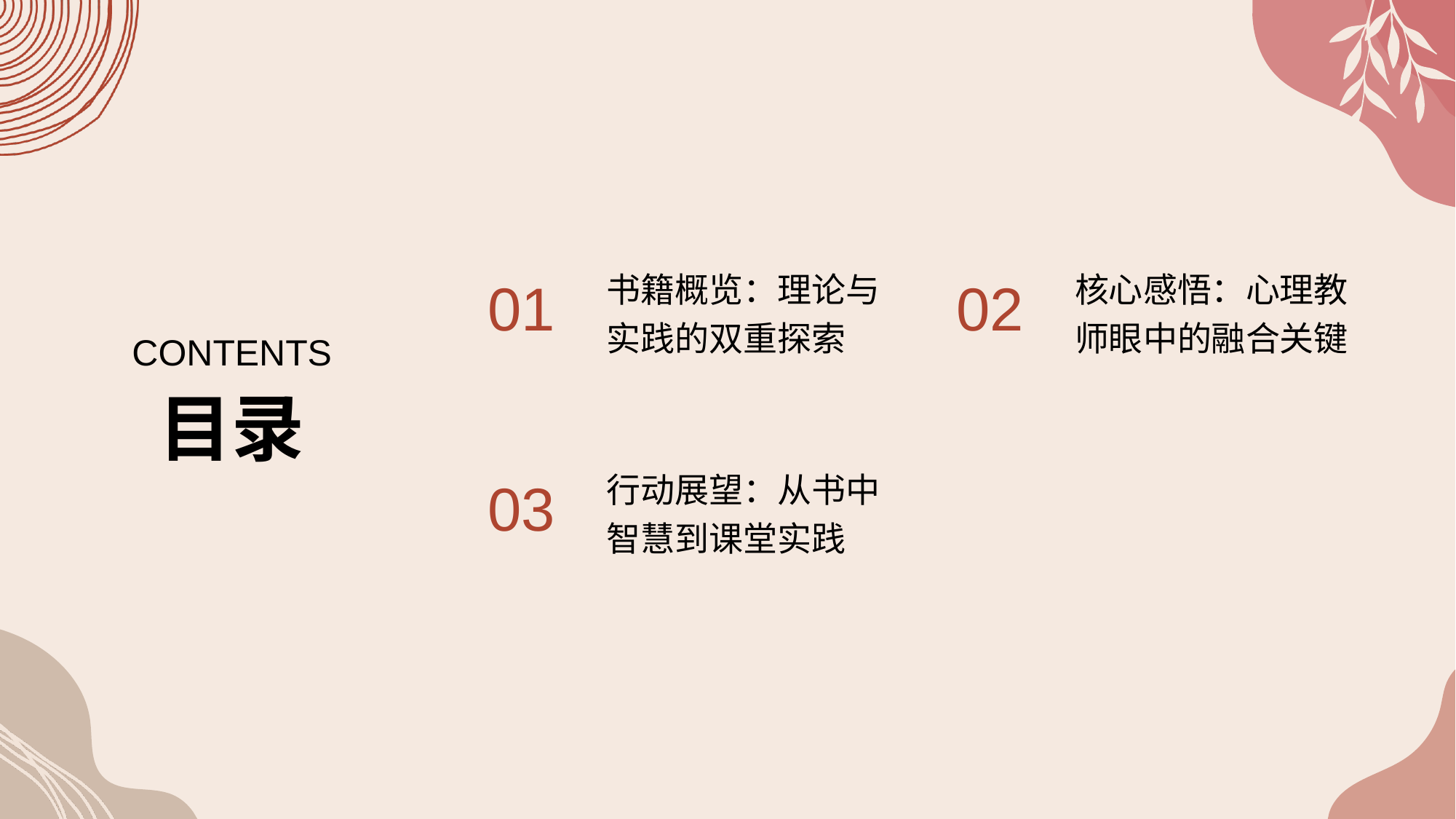

书籍概览：理论与实践的双重探索
核心感悟：心理教师眼中的融合关键

01
02
CONTENTS
目录
行动展望：从书中智慧到课堂实践

03